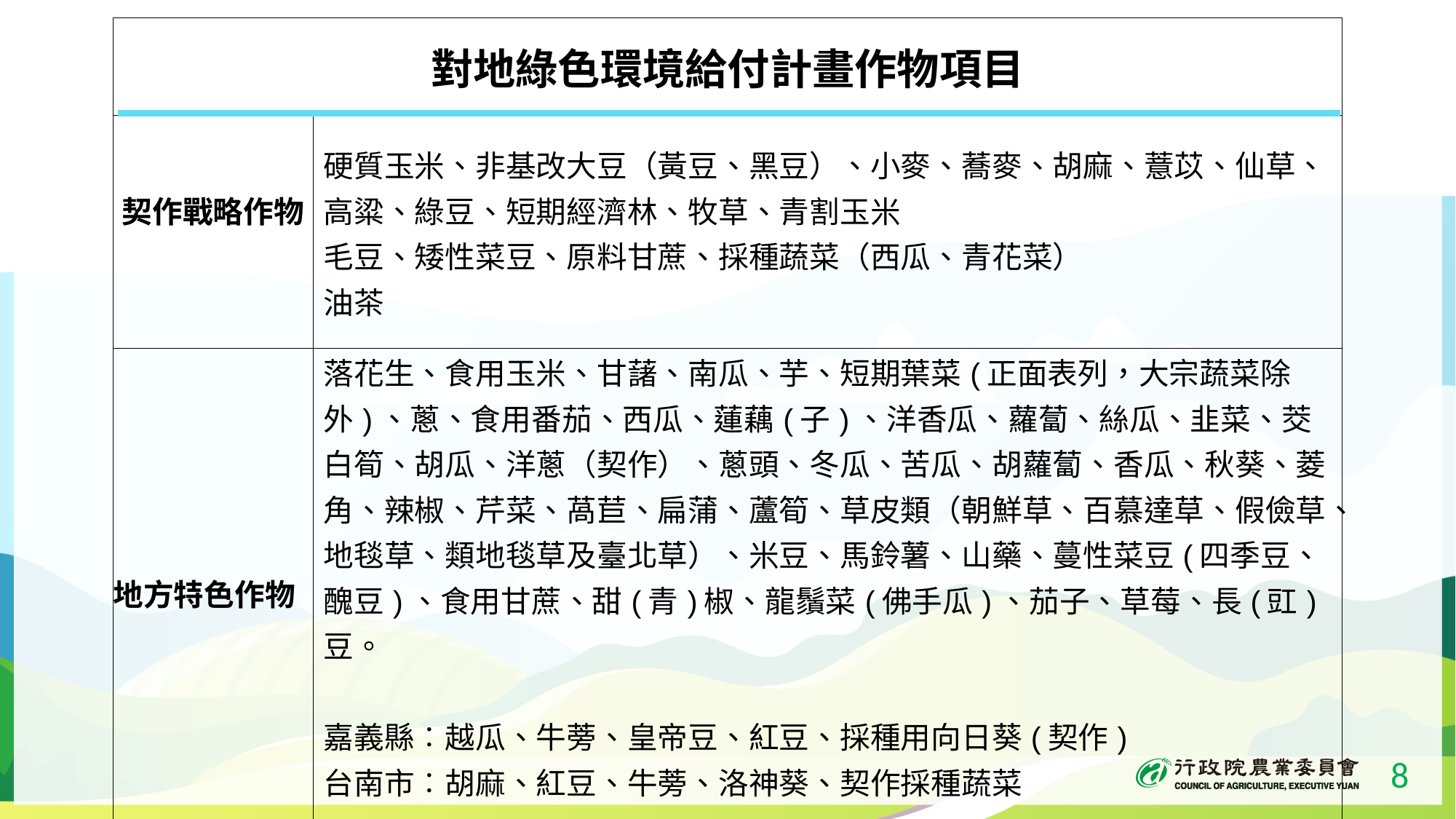

| 對地綠色環境給付計畫作物項目 |  |
| --- | --- |
| 契作戰略作物 | 硬質玉米、非基改大豆（黃豆、黑豆）、小麥、蕎麥、胡麻、薏苡、仙草、高粱、綠豆、短期經濟林、牧草、青割玉米 毛豆、矮性菜豆、原料甘蔗、採種蔬菜（西瓜、青花菜） 油茶 |
| 地方特色作物 | 落花生、食用玉米、甘藷、南瓜、芋、短期葉菜(正面表列，大宗蔬菜除外)、蔥、食用番茄、西瓜、蓮藕(子)、洋香瓜、蘿蔔、絲瓜、韭菜、茭白筍、胡瓜、洋蔥（契作）、蔥頭、冬瓜、苦瓜、胡蘿蔔、香瓜、秋葵、菱角、辣椒、芹菜、萵苣、扁蒲、蘆筍、草皮類（朝鮮草、百慕達草、假儉草、地毯草、類地毯草及臺北草）、米豆、馬鈴薯、山藥、蔓性菜豆(四季豆、醜豆)、食用甘蔗、甜(青)椒、龍鬚菜(佛手瓜)、茄子、草莓、長(豇)豆。 嘉義縣︰越瓜、牛蒡、皇帝豆、紅豆、採種用向日葵(契作) 台南市︰胡麻、紅豆、牛蒡、洛神葵、契作採種蔬菜 |
8